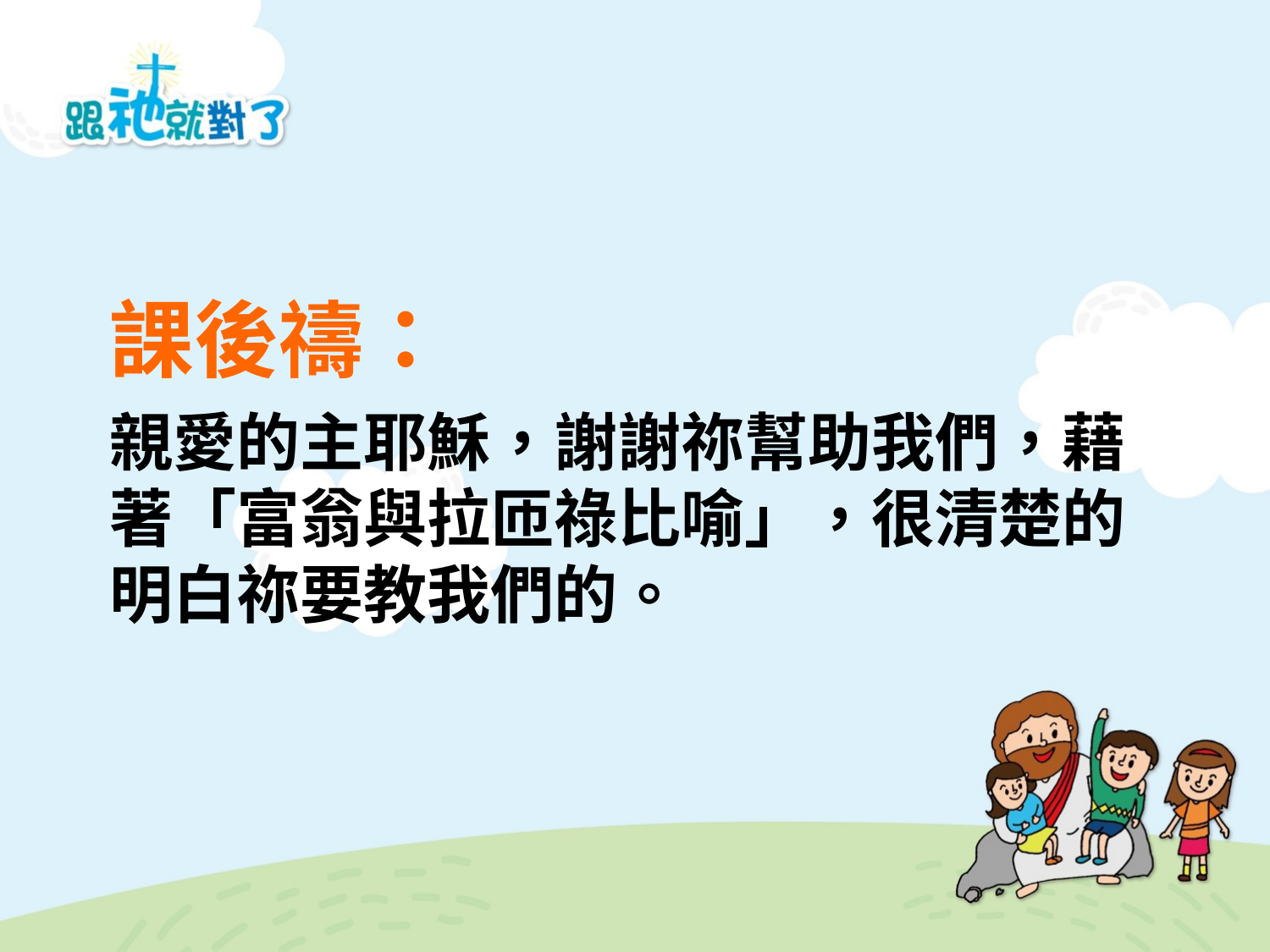

課後禱：
親愛的主耶穌，謝謝祢幫助我們，藉著「富翁與拉匝祿比喻」，很清楚的明白祢要教我們的。